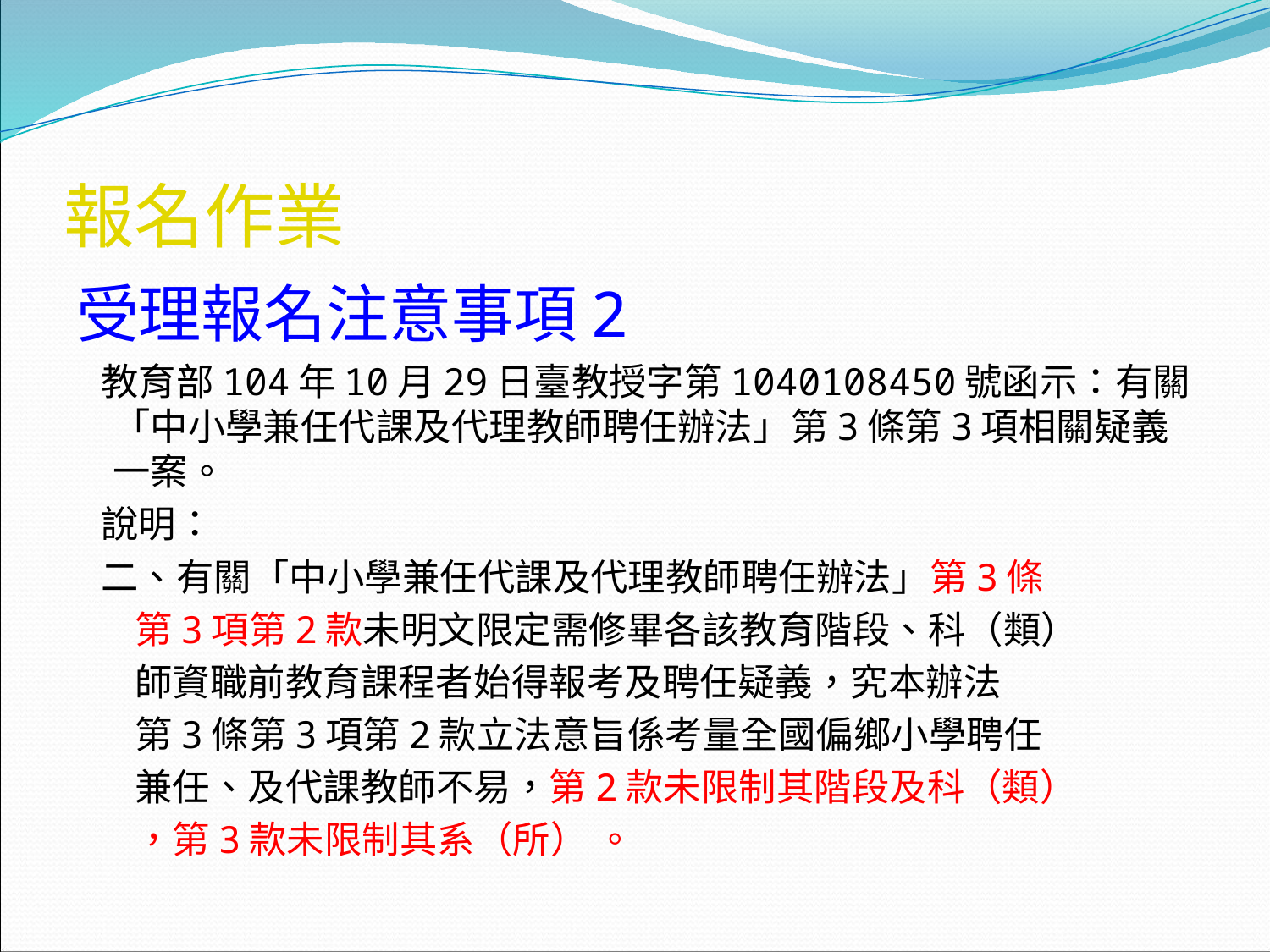

# 報名作業
受理報名注意事項2
  教育部104年10月29日臺教授字第1040108450號函示：有關「中小學兼任代課及代理教師聘任辦法」第3條第3項相關疑義一案。
  說明：
  二、有關「中小學兼任代課及代理教師聘任辦法」第3條
      第3項第2款未明文限定需修畢各該教育階段、科（類）
      師資職前教育課程者始得報考及聘任疑義，究本辦法
      第3條第3項第2款立法意旨係考量全國偏鄉小學聘任
      兼任、及代課教師不易，第2款未限制其階段及科（類）
      ，第3款未限制其系（所） 。